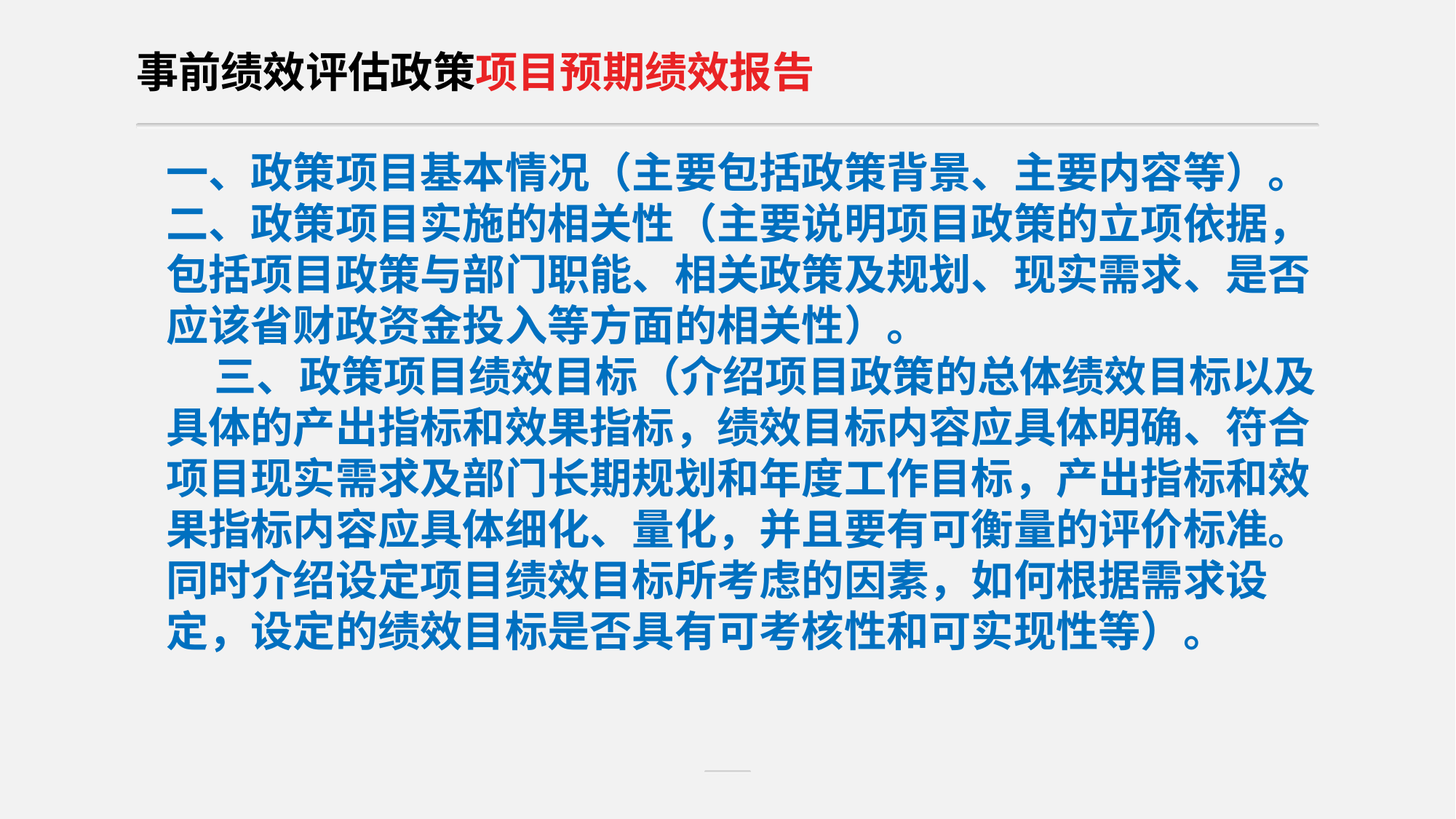

事前绩效评估政策项目预期绩效报告
一、政策项目基本情况（主要包括政策背景、主要内容等）。二、政策项目实施的相关性（主要说明项目政策的立项依据，包括项目政策与部门职能、相关政策及规划、现实需求、是否应该省财政资金投入等方面的相关性）。三、政策项目绩效目标（介绍项目政策的总体绩效目标以及具体的产出指标和效果指标，绩效目标内容应具体明确、符合项目现实需求及部门长期规划和年度工作目标，产出指标和效果指标内容应具体细化、量化，并且要有可衡量的评价标准。同时介绍设定项目绩效目标所考虑的因素，如何根据需求设定，设定的绩效目标是否具有可考核性和可实现性等）。

48